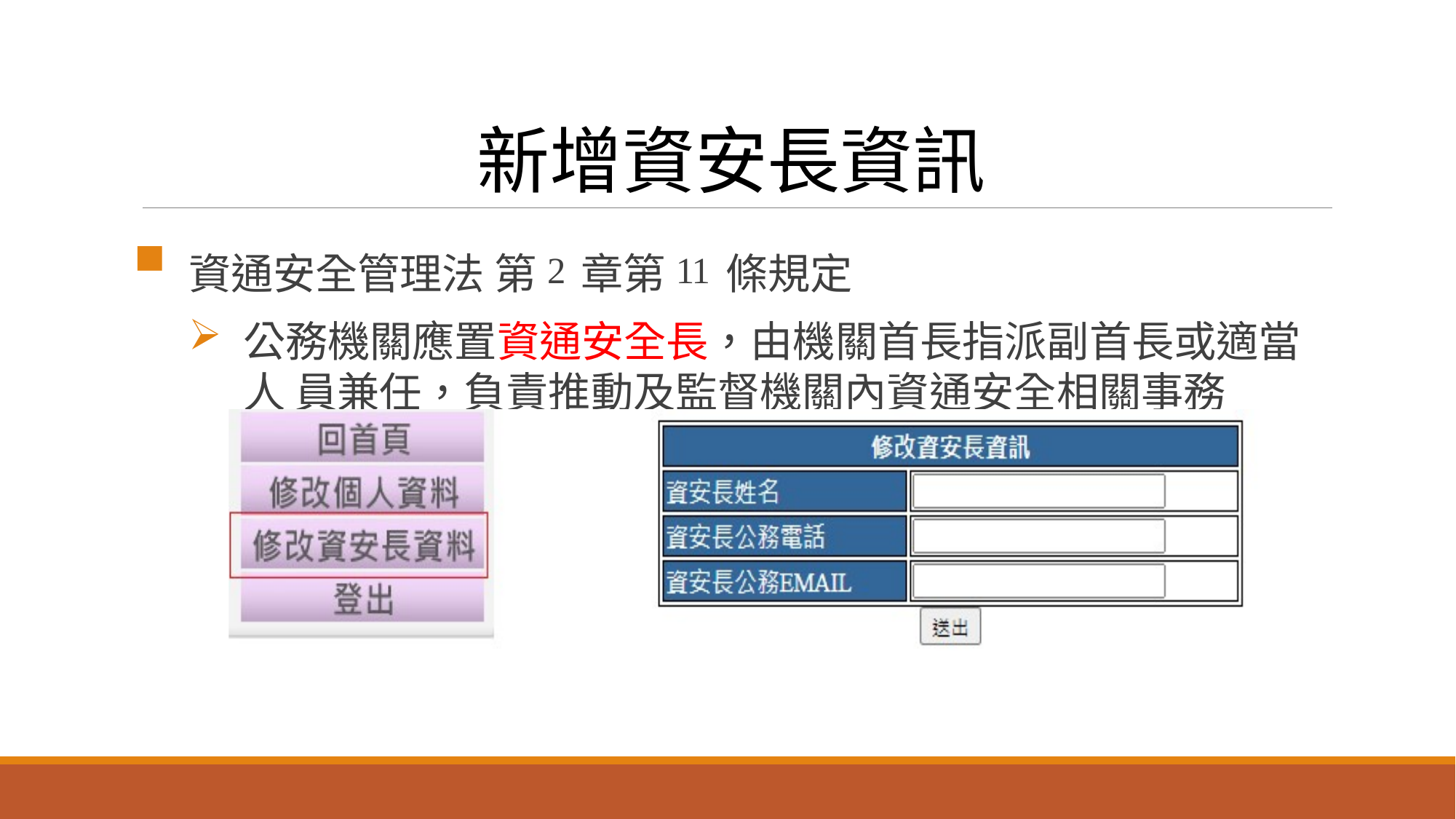

# 新增資安長資訊
資通安全管理法 第2章第11條規定
公務機關應置資通安全長，由機關首長指派副首長或適當人 員兼任，負責推動及監督機關內資通安全相關事務